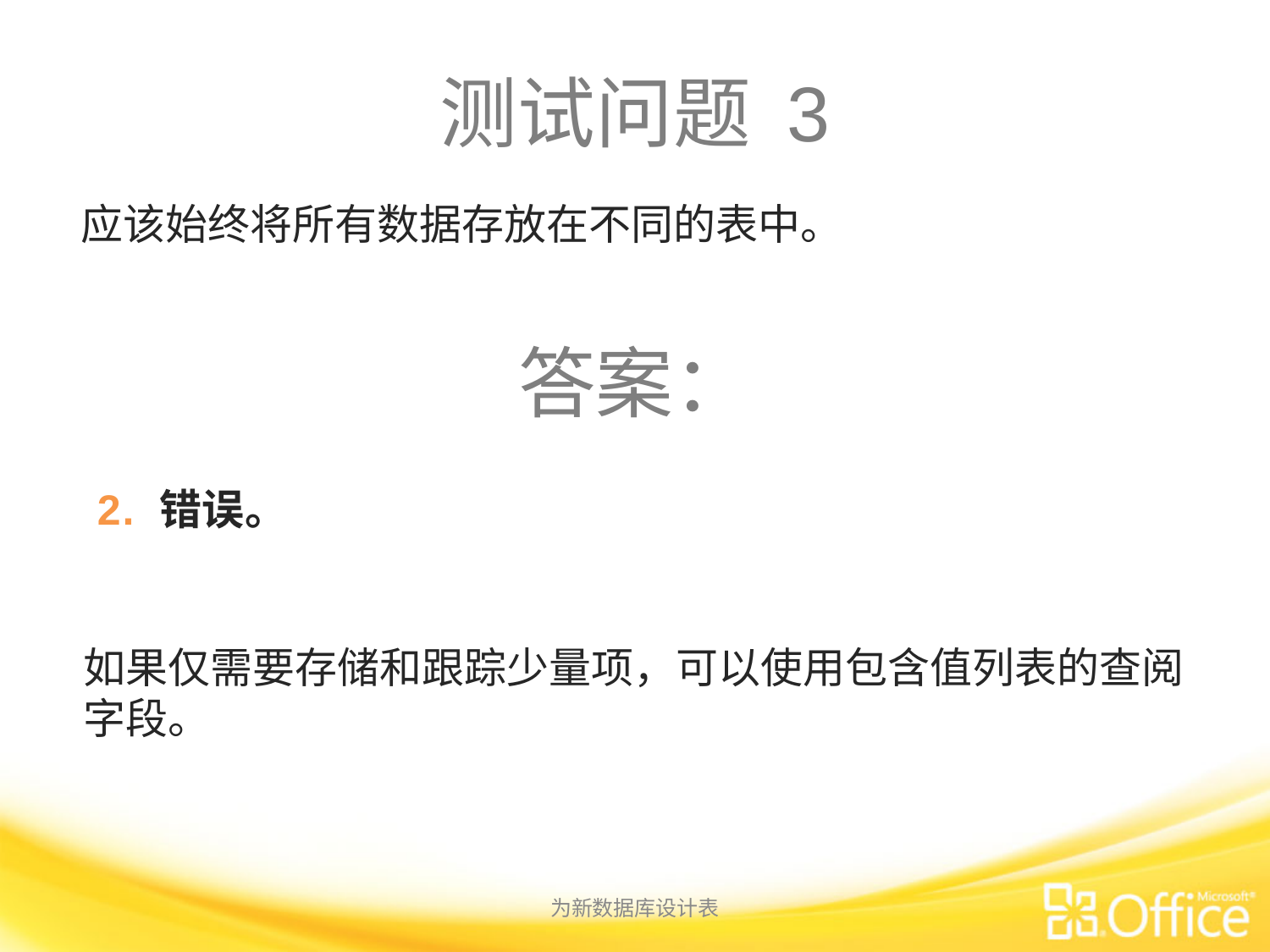

# 测试问题 3
应该始终将所有数据存放在不同的表中。
答案：
错误。
如果仅需要存储和跟踪少量项，可以使用包含值列表的查阅字段。
为新数据库设计表